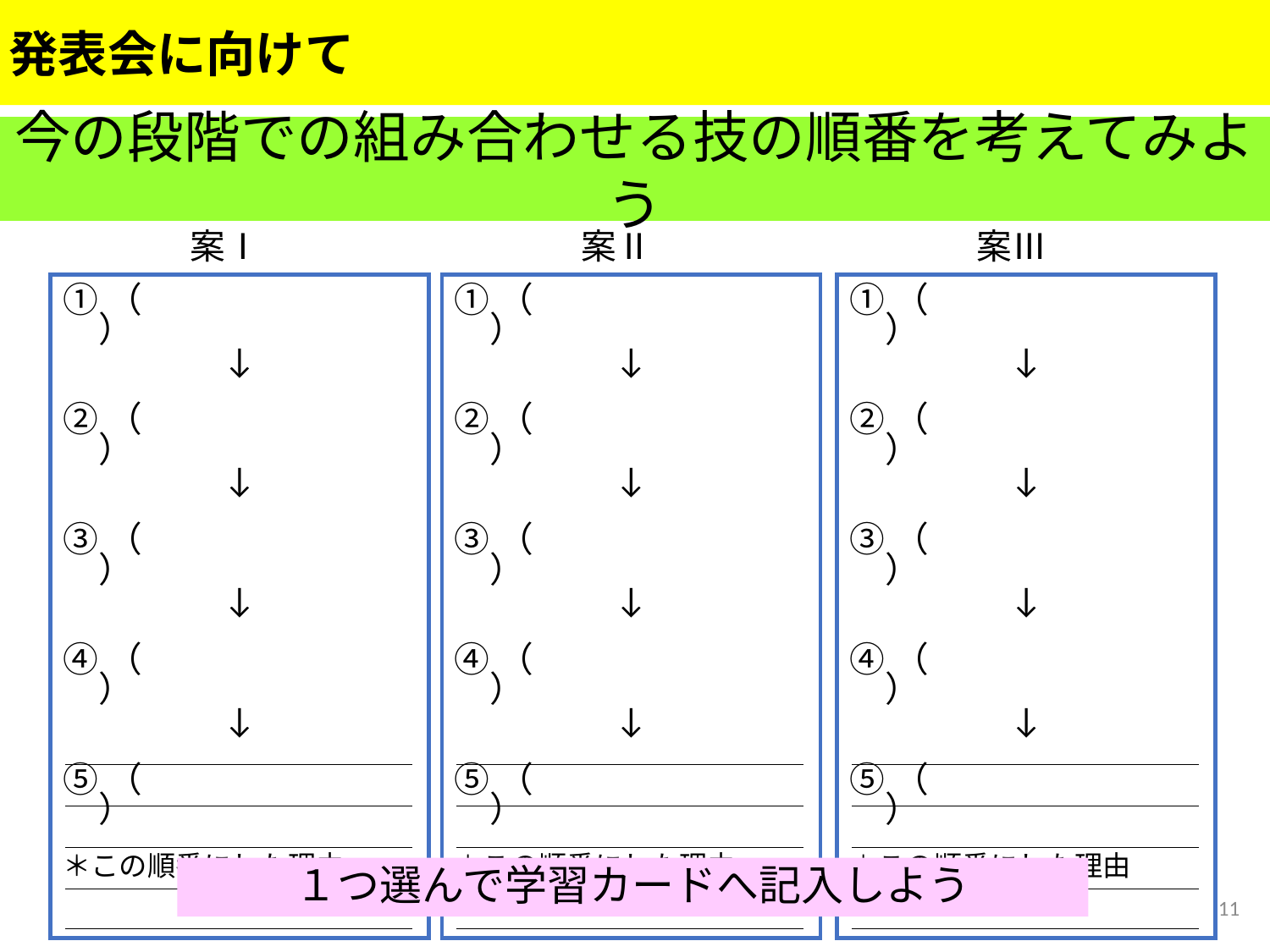

発表会に向けて
今の段階での組み合わせる技の順番を考えてみよう
案Ⅰ

①（　　　　　　　）
↓

②（　　　　　　　）
↓

③（　　　　　　　）
↓

④（　　　　　　　）
↓

⑤（　　　　　　　）

＊この順番にした理由

案Ⅱ

①（　　　　　　　）
↓

②（　　　　　　　）
↓

③（　　　　　　　）
↓

④（　　　　　　　）
↓

⑤（　　　　　　　）

＊この順番にした理由

案Ⅲ

①（　　　　　　　）
↓

②（　　　　　　　）
↓

③（　　　　　　　）
↓

④（　　　　　　　）
↓

⑤（　　　　　　　）

＊この順番にした理由

１つ選んで学習カードへ記入しよう
11